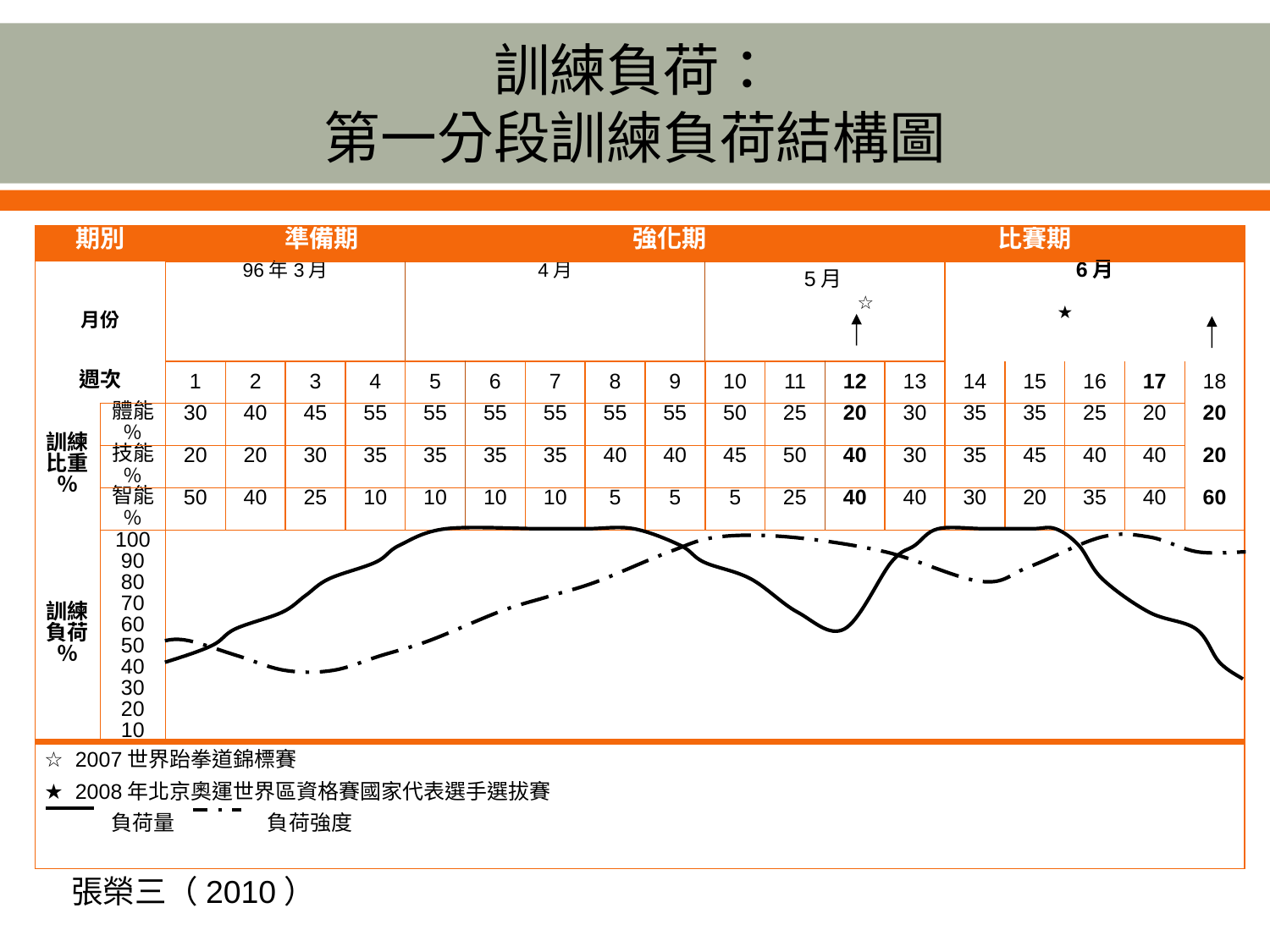

# 訓練負荷： 第一分段訓練負荷結構圖
| 期別 |  | 準備期 |  |  |  |  | 強化期 |  |  |  |  |  | 比賽期 |  |  |  |  |  |  |
| --- | --- | --- | --- | --- | --- | --- | --- | --- | --- | --- | --- | --- | --- | --- | --- | --- | --- | --- | --- |
| 月份 |  | 96年3月 |  |  |  | 4月 |  |  |  |  | 5月 ☆ |  |  |  | 6月 ★ |  |  |  |  |
| 週次 |  | 1 | 2 | 3 | 4 | 5 | 6 | 7 | 8 | 9 | 10 | 11 | 12 | 13 | 14 | 15 | 16 | 17 | 18 |
| 訓練比重％ | 體能％ | 30 | 40 | 45 | 55 | 55 | 55 | 55 | 55 | 55 | 50 | 25 | 20 | 30 | 35 | 35 | 25 | 20 | 20 |
|  | 技能％ | 20 | 20 | 30 | 35 | 35 | 35 | 35 | 40 | 40 | 45 | 50 | 40 | 30 | 35 | 45 | 40 | 40 | 20 |
|  | 智能％ | 50 | 40 | 25 | 10 | 10 | 10 | 10 | 5 | 5 | 5 | 25 | 40 | 40 | 30 | 20 | 35 | 40 | 60 |
| 訓練負荷％ | 100 90 80 70 60 50 40 30 20 10 |  |  |  |  |  |  |  |  |  |  |  |  |  |  |  |  |  |  |
| ☆ 2007世界跆拳道錦標賽 ★ 2008年北京奧運世界區資格賽國家代表選手選拔賽 負荷量 負荷強度 |  |  |  |  |  |  |  |  |  |  |  |  |  |  |  |  |  |  |  |

張榮三（2010）